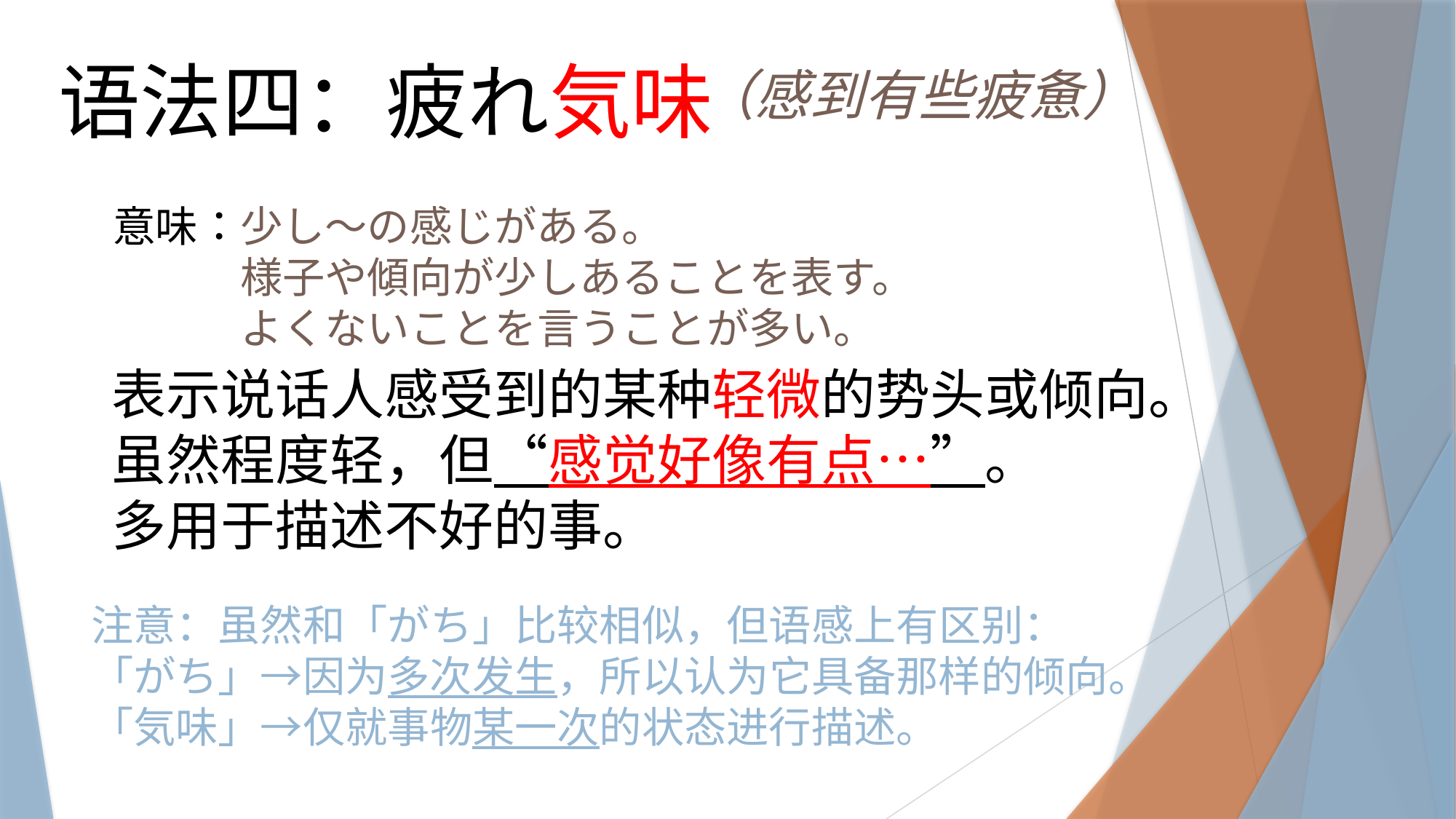

语法四：疲れ気味
（感到有些疲惫）
意味：少し～の感じがある。
　　　様子や傾向が少しあることを表す。
　　　よくないことを言うことが多い。
表示说话人感受到的某种轻微的势头或倾向。
虽然程度轻，但“感觉好像有点…”。
多用于描述不好的事。
注意：虽然和「がち」比较相似，但语感上有区别：
「がち」→因为多次发生，所以认为它具备那样的倾向。
「気味」→仅就事物某一次的状态进行描述。